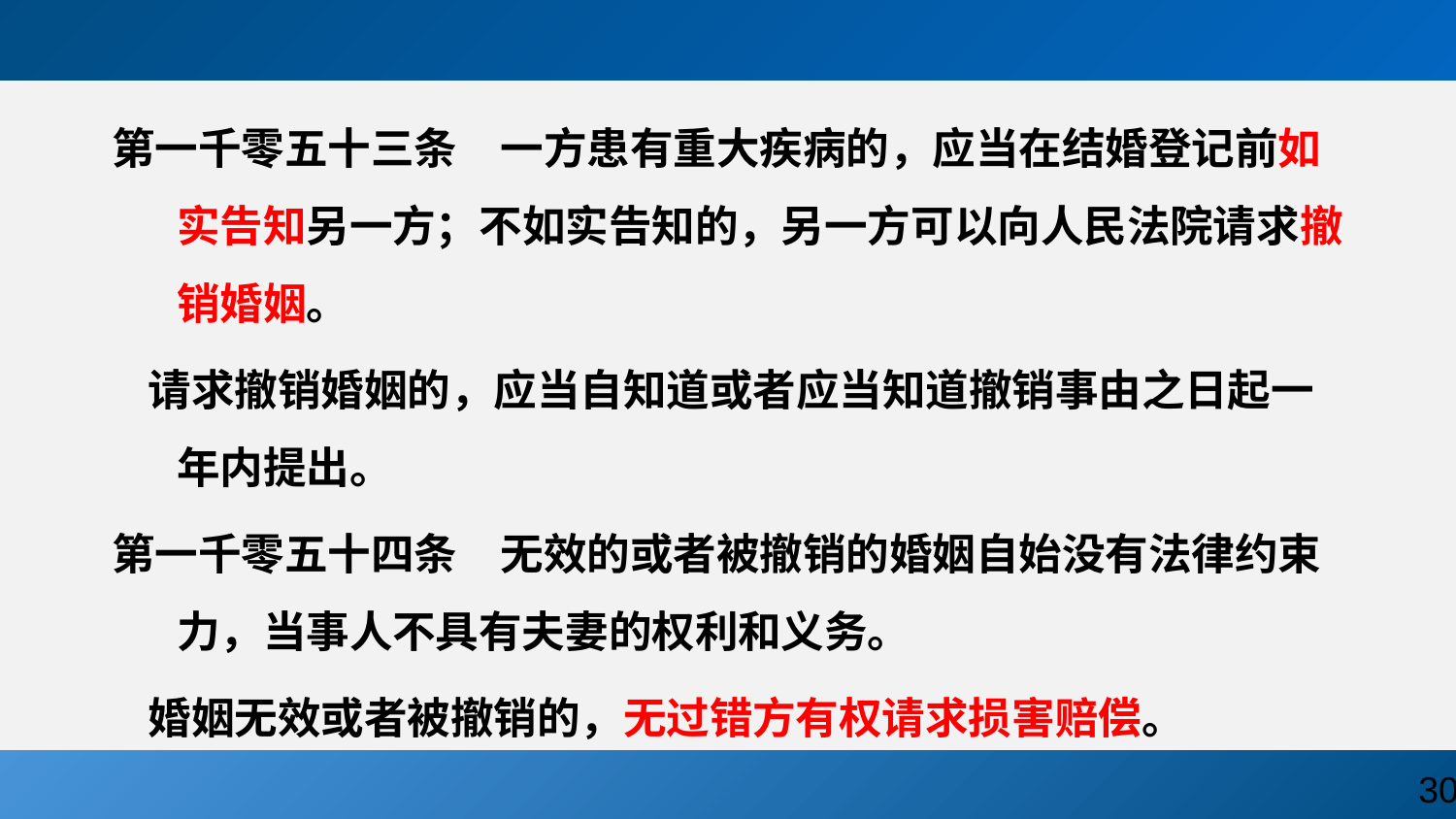

第一千零五十三条  一方患有重大疾病的，应当在结婚登记前如实告知另一方；不如实告知的，另一方可以向人民法院请求撤销婚姻。
   请求撤销婚姻的，应当自知道或者应当知道撤销事由之日起一年内提出。
第一千零五十四条  无效的或者被撤销的婚姻自始没有法律约束力，当事人不具有夫妻的权利和义务。
   婚姻无效或者被撤销的，无过错方有权请求损害赔偿。

30